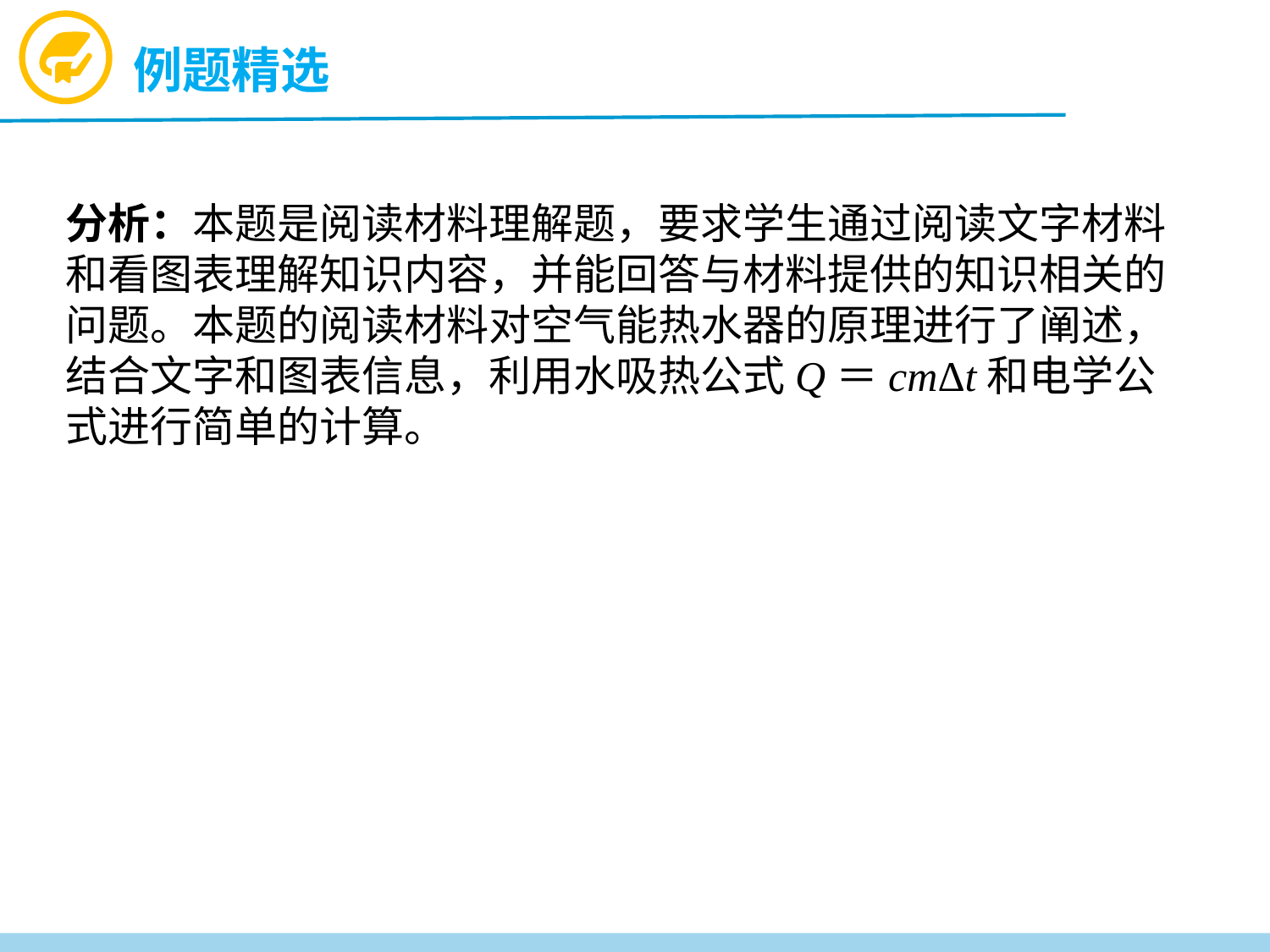

例题精选
分析：本题是阅读材料理解题，要求学生通过阅读文字材料和看图表理解知识内容，并能回答与材料提供的知识相关的问题。本题的阅读材料对空气能热水器的原理进行了阐述，结合文字和图表信息，利用水吸热公式Q＝cmΔt和电学公式进行简单的计算。